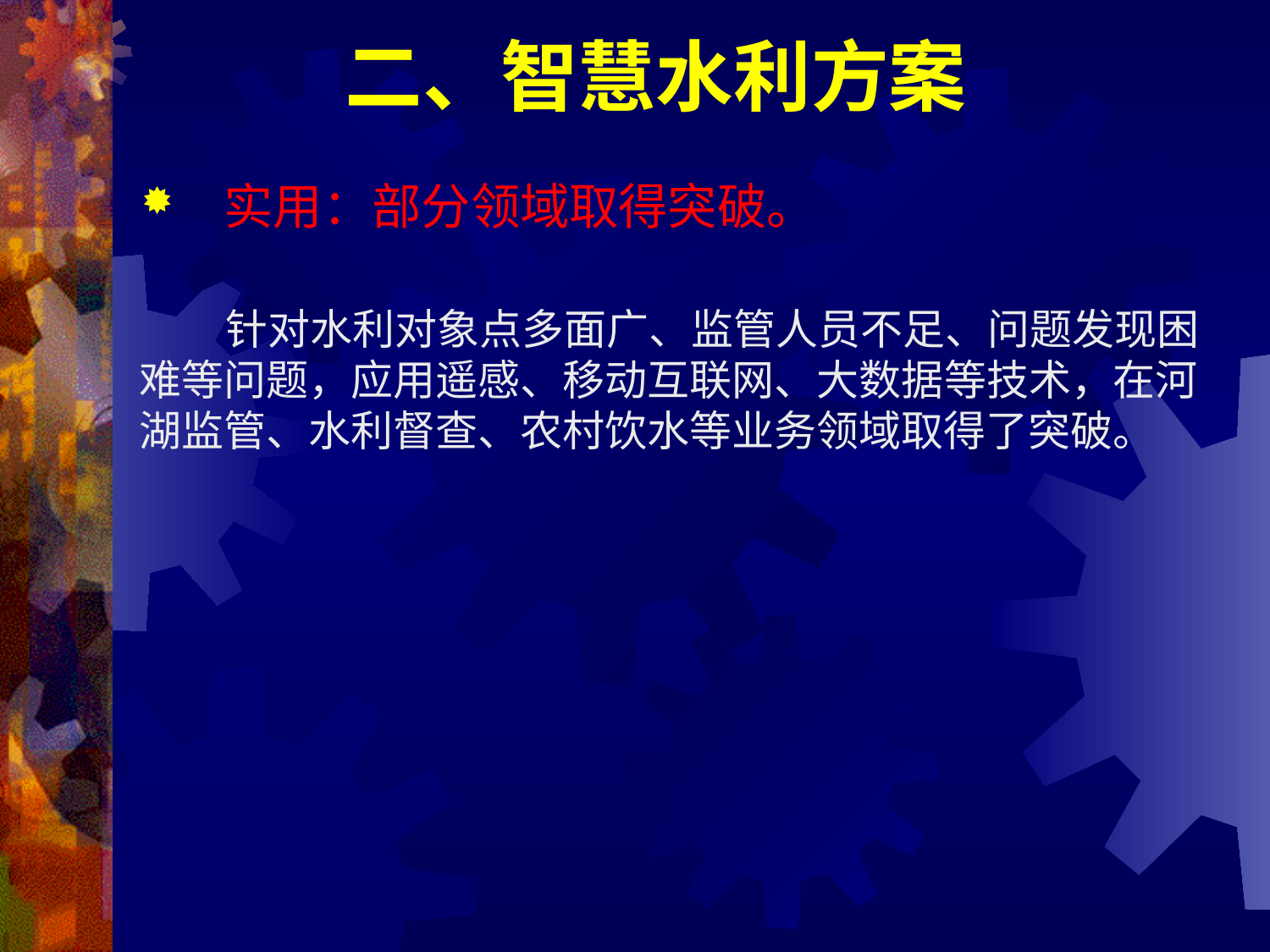

# 二、智慧水利方案
实用：部分领域取得突破。

        针对水利对象点多面广、监管人员不足、问题发现困难等问题，应用遥感、移动互联网、大数据等技术，在河湖监管、水利督查、农村饮水等业务领域取得了突破。